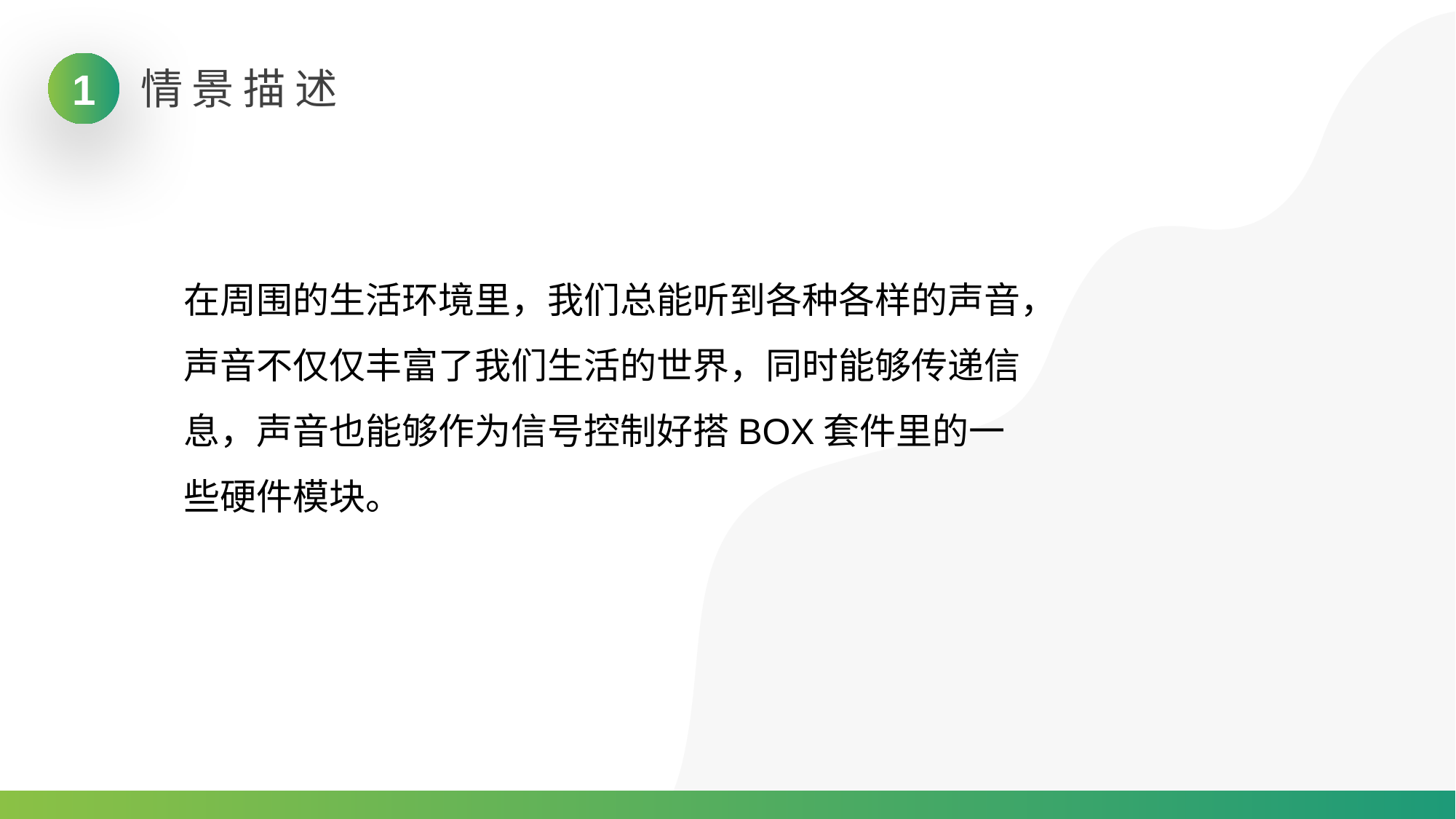

1
情景描述
在周围的生活环境里，我们总能听到各种各样的声音，声音不仅仅丰富了我们生活的世界，同时能够传递信息，声音也能够作为信号控制好搭BOX套件里的一些硬件模块。
02